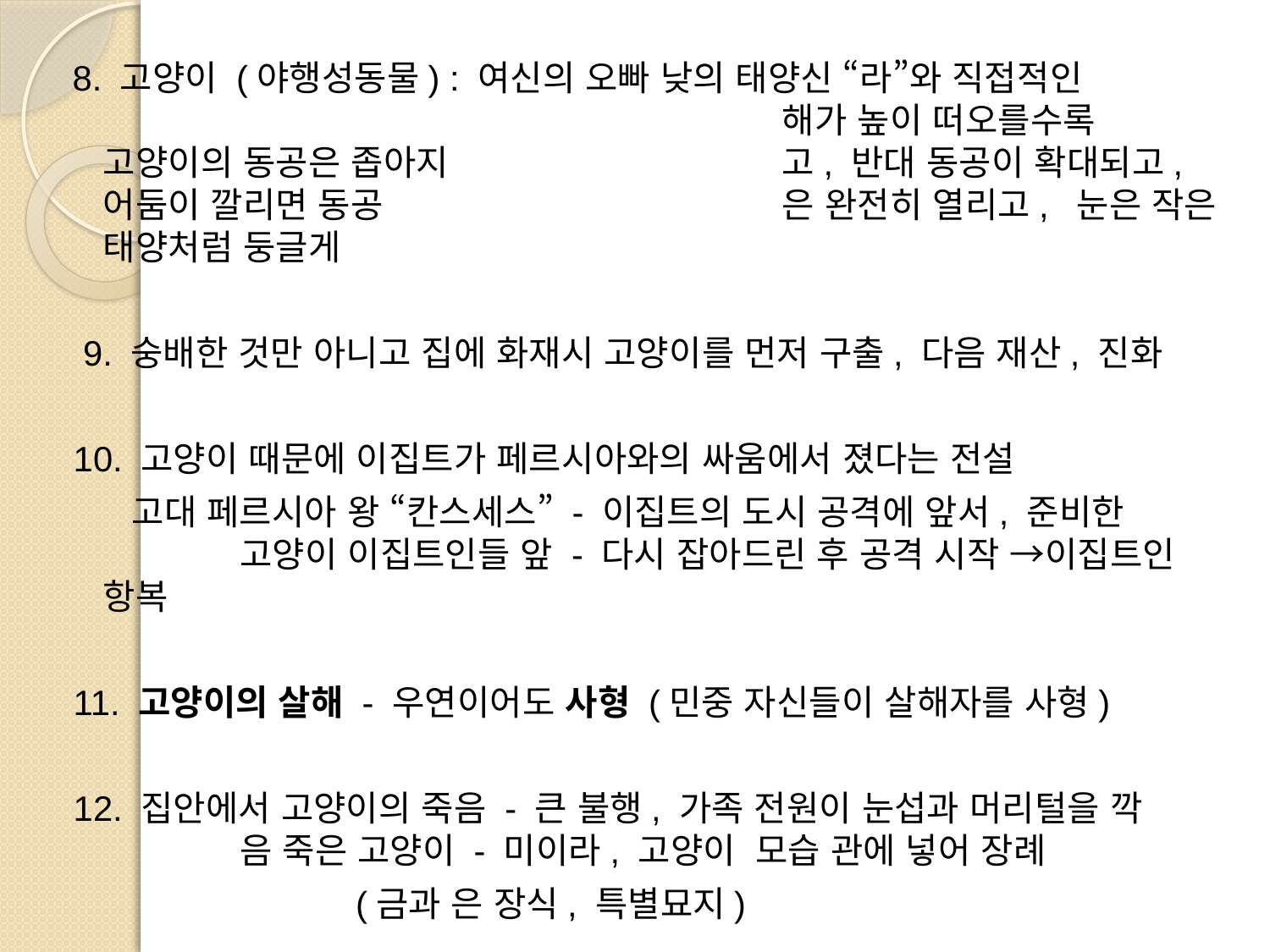

8. 고양이 (야행성동물) : 여신의 오빠 낮의 태양신 “라”와 직접적인                                              	                              해가 높이 떠오를수록 고양이의 동공은 좁아지 	                              고, 반대 동공이 확대되고, 어둠이 깔리면 동공 	                              은 완전히 열리고,  눈은 작은 태양처럼 둥글게

  9. 숭배한 것만 아니고 집에 화재시 고양이를 먼저 구출, 다음 재산, 진화

 10. 고양이 때문에 이집트가 페르시아와의 싸움에서 졌다는 전설
      고대 페르시아 왕 “칸스세스” - 이집트의 도시 공격에 앞서, 준비한    	 고양이 이집트인들 앞 - 다시 잡아드린 후 공격 시작 →이집트인 항복

 11. 고양이의 살해 - 우연이어도 사형 (민중 자신들이 살해자를 사형)

 12. 집안에서 고양이의 죽음 - 큰 불행, 가족 전원이 눈섭과 머리털을 깍 	 음 죽은 고양이 - 미이라, 고양이  모습 관에 넣어 장례
                              (금과 은 장식, 특별묘지)